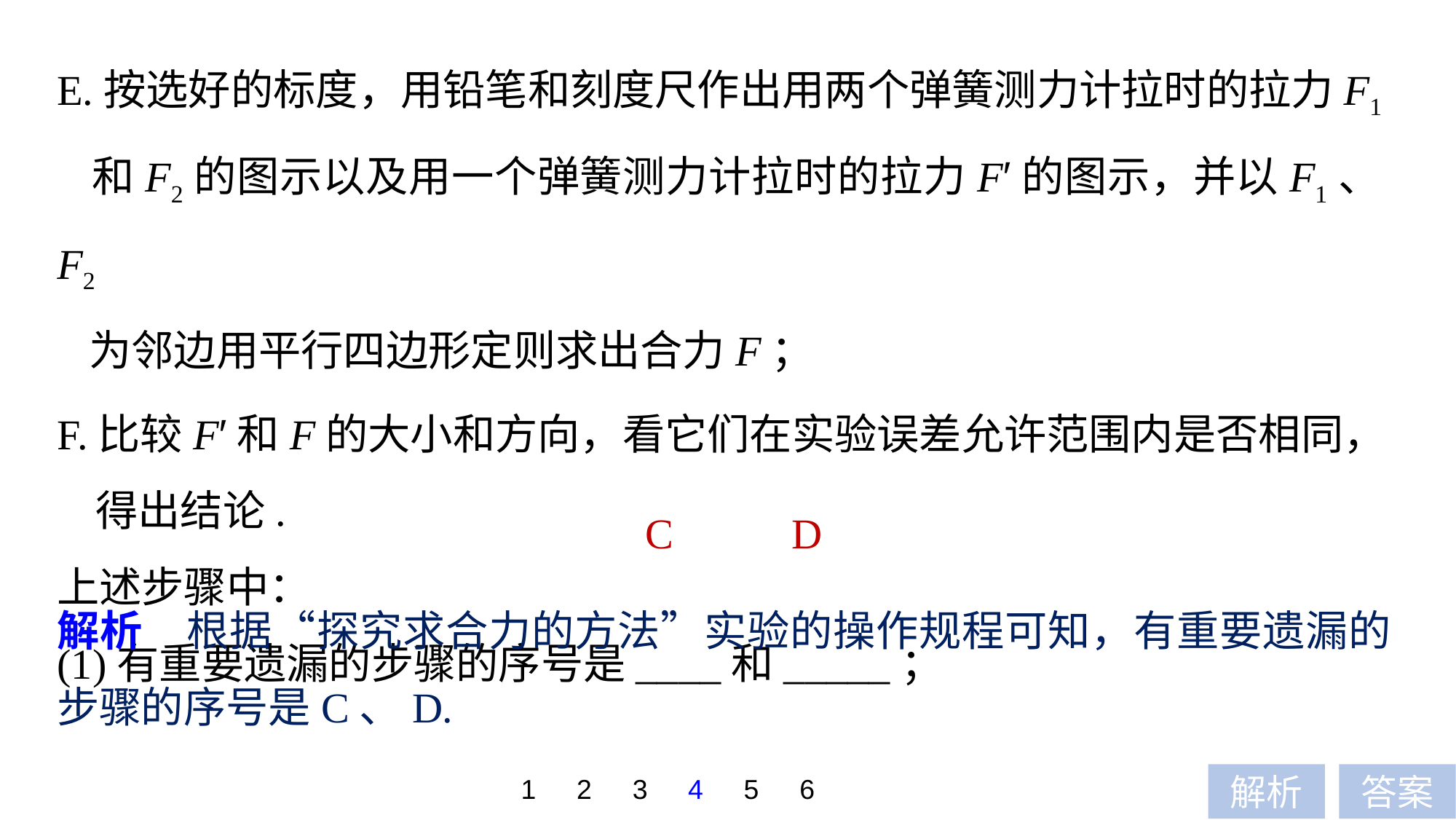

E.按选好的标度，用铅笔和刻度尺作出用两个弹簧测力计拉时的拉力F1
    和F2的图示以及用一个弹簧测力计拉时的拉力F′的图示，并以F1、F2
    为邻边用平行四边形定则求出合力F；
F.比较F′和F的大小和方向，看它们在实验误差允许范围内是否相同，
   得出结论.
上述步骤中：
(1)有重要遗漏的步骤的序号是____和_____；
C
D
解析　根据“探究求合力的方法”实验的操作规程可知，有重要遗漏的步骤的序号是C、D.
1
2
3
4
5
6
解析
答案